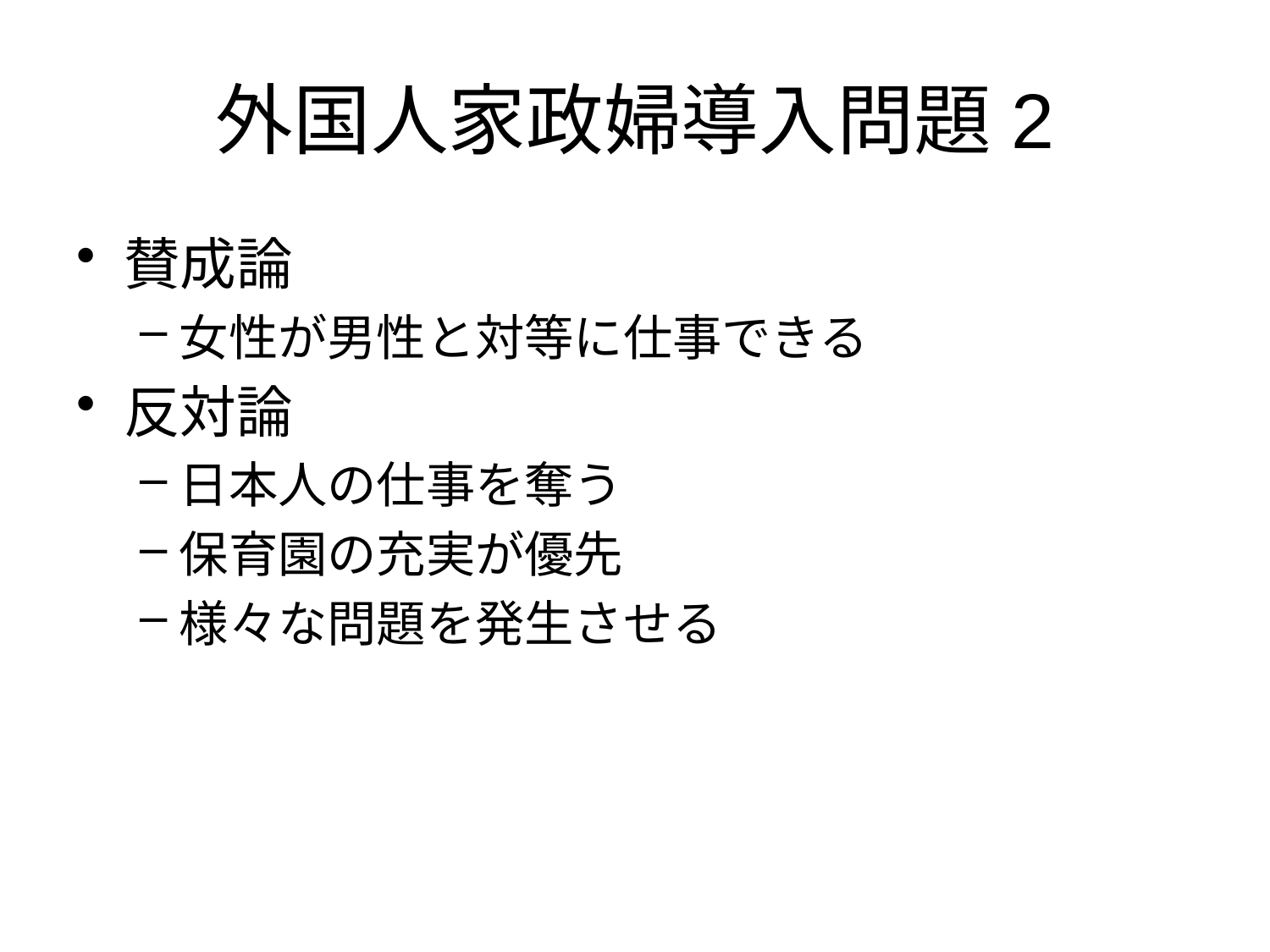

# 外国人家政婦導入問題2
賛成論
女性が男性と対等に仕事できる
反対論
日本人の仕事を奪う
保育園の充実が優先
様々な問題を発生させる